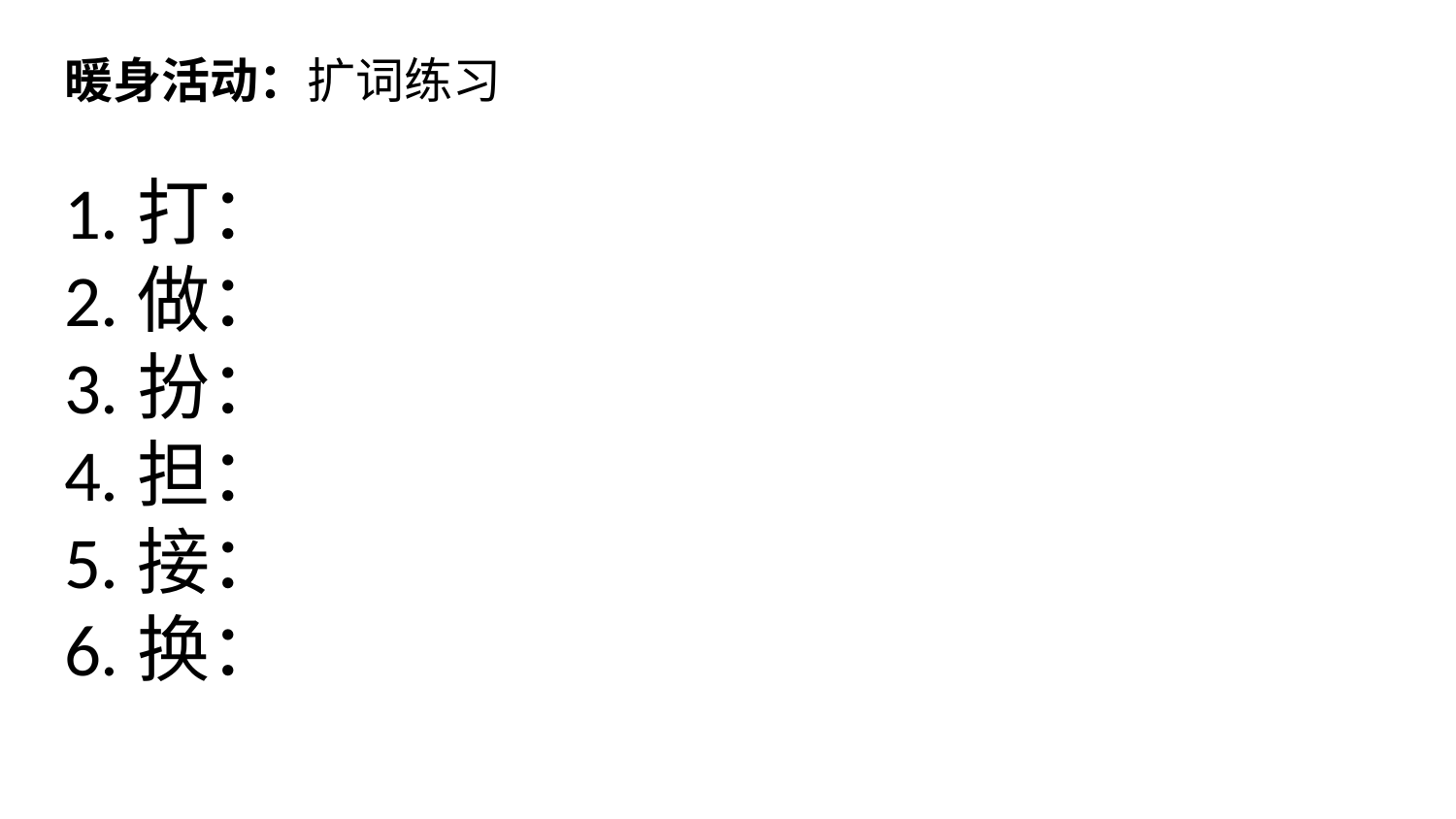

暖身活动：扩词练习

打：
做：
扮：
担：
接：
换：